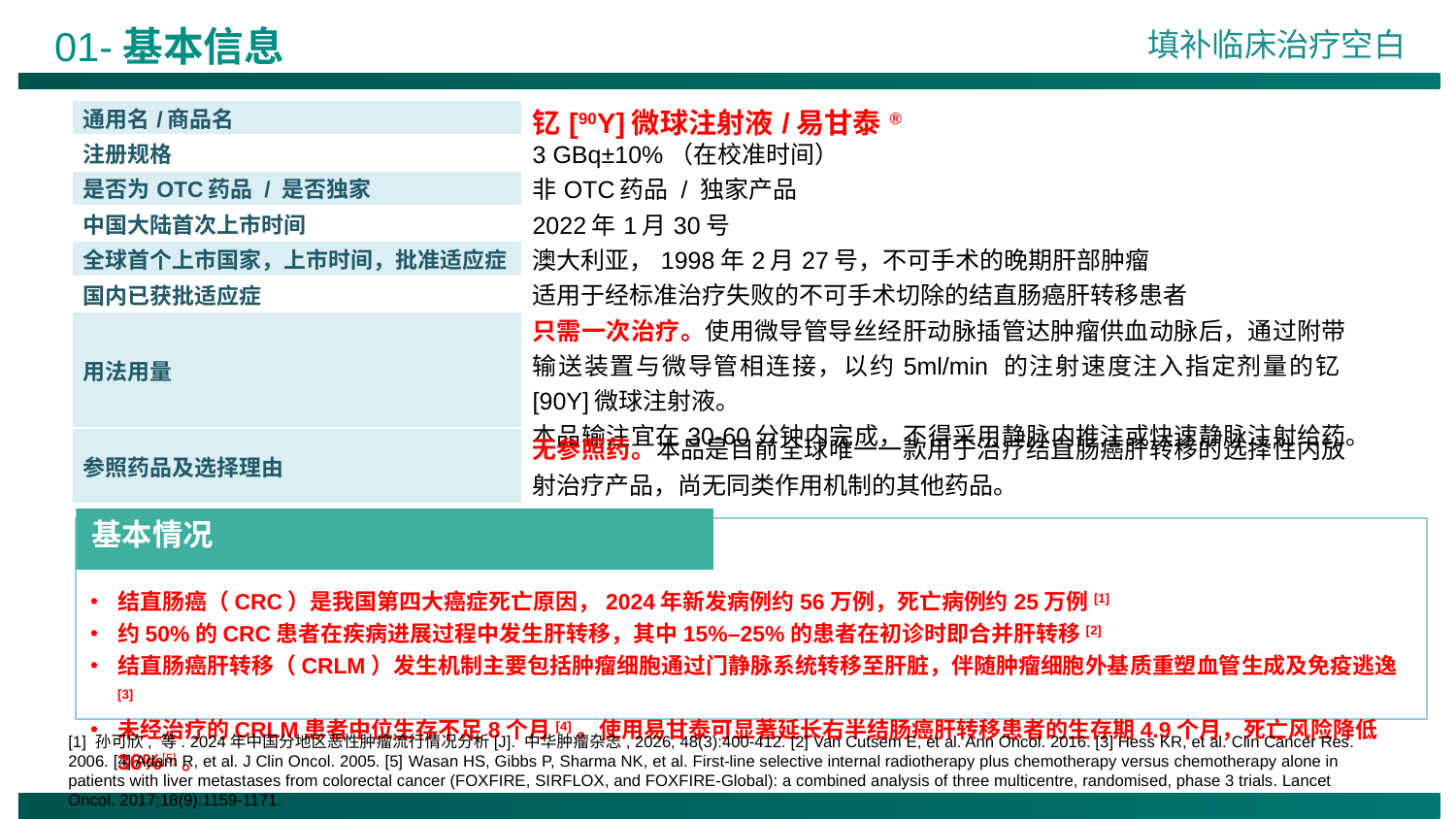

01-基本信息
填补临床治疗空白
| 通用名/商品名 | 钇[90Y]微球注射液/易甘泰® |
| --- | --- |
| 注册规格 | 3 GBq±10%（在校准时间） |
| 是否为OTC药品 / 是否独家 | 非OTC药品 / 独家产品 |
| 中国大陆首次上市时间 | 2022年1月30号 |
| 全球首个上市国家，上市时间，批准适应症 | 澳大利亚，1998年2月27号，不可手术的晚期肝部肿瘤 |
| 国内已获批适应症 | 适用于经标准治疗失败的不可手术切除的结直肠癌肝转移患者 |
| 用法用量 | 只需一次治疗。使用微导管导丝经肝动脉插管达肿瘤供血动脉后，通过附带输送装置与微导管相连接，以约5ml/min 的注射速度注入指定剂量的钇[90Y]微球注射液。 本品输注宜在30-60分钟内完成，不得采用静脉内推注或快速静脉注射给药。 |
| 参照药品及选择理由 | 无参照药。本品是目前全球唯一一款用于治疗结直肠癌肝转移的选择性内放射治疗产品，尚无同类作用机制的其他药品。 |

结直肠癌（CRC）是我国第四大癌症死亡原因，2024年新发病例约56万例，死亡病例约25万例[1]
约50%的CRC患者在疾病进展过程中发生肝转移，其中15%–25%的患者在初诊时即合并肝转移[2]
结直肠癌肝转移（CRLM）发生机制主要包括肿瘤细胞通过门静脉系统转移至肝脏，伴随肿瘤细胞外基质重塑血管生成及免疫逃逸[3]
未经治疗的CRLM患者中位生存不足8个月[4]。使用易甘泰可显著延长右半结肠癌肝转移患者的生存期4.9个月，死亡风险降低36%[5]。
基本情况
[1] 孙可欣, 等. 2024年中国分地区恶性肿瘤流行情况分析[J]. 中华肿瘤杂志, 2026, 48(3):400-412. [2] Van Cutsem E, et al. Ann Oncol. 2016. [3] Hess KR, et al. Clin Cancer Res. 2006. [4] Adam R, et al. J Clin Oncol. 2005. [5] Wasan HS, Gibbs P, Sharma NK, et al. First-line selective internal radiotherapy plus chemotherapy versus chemotherapy alone in patients with liver metastases from colorectal cancer (FOXFIRE, SIRFLOX, and FOXFIRE-Global): a combined analysis of three multicentre, randomised, phase 3 trials. Lancet Oncol. 2017;18(9):1159-1171.